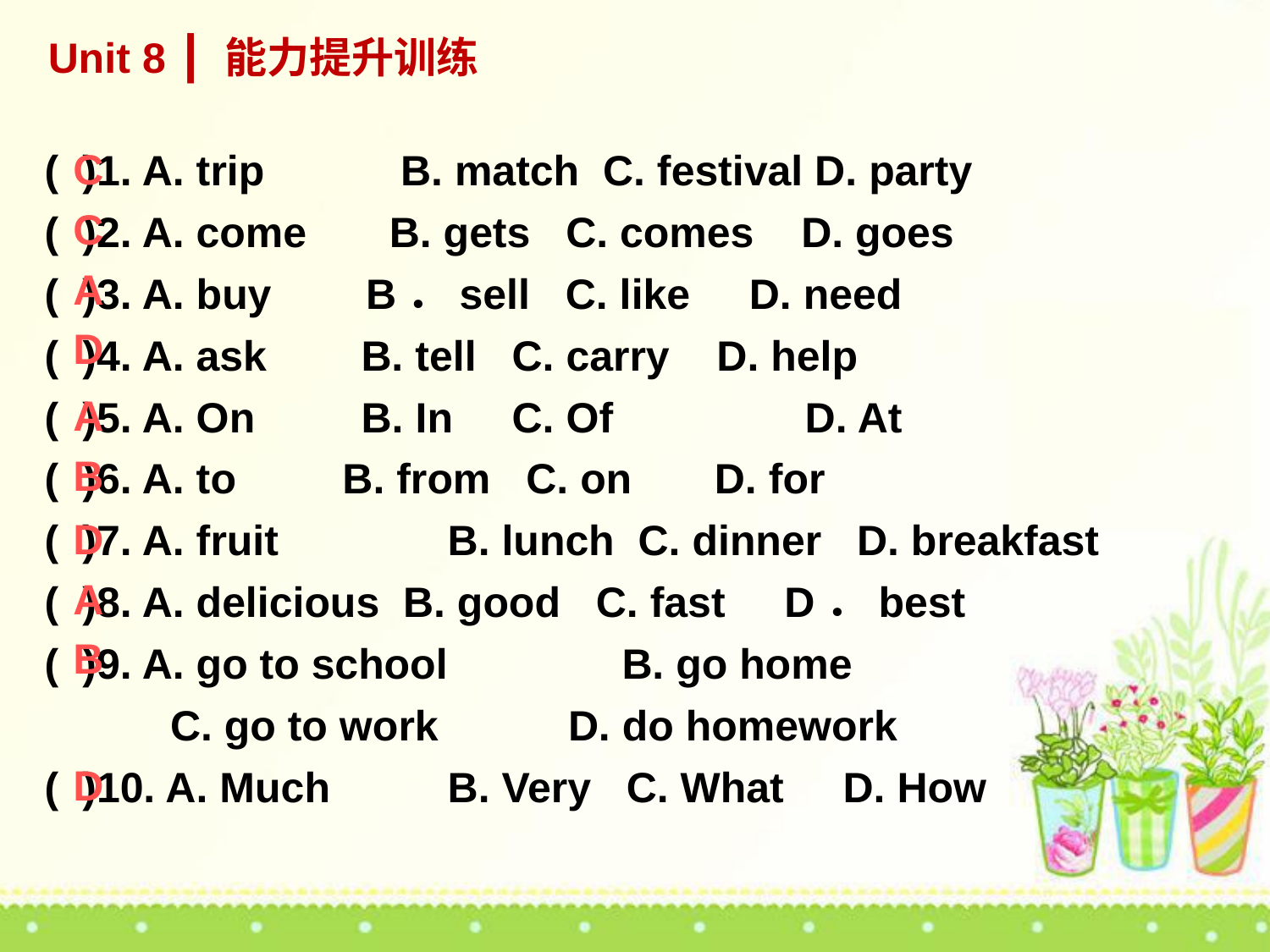

Unit 8 ┃ 能力提升训练
(  )1. A. trip 　　  B. match  C. festival D. party
(  )2. A. come       B. gets   C. comes    D. goes
(  )3. A. buy        B．sell   C. like     D. need
(  )4. A. ask        B. tell   C. carry    D. help
(  )5. A. On         B. In     C. Of   	   D. At
(  )6. A. to         B. from   C. on       D. for
(  )7. A. fruit	     B. lunch  C. dinner   D. breakfast
(  )8. A. delicious  B. good   C. fast     D．best
(  )9. A. go to school	         B. go home
 	   C. go to work           D. do homework
(  )10. A. Much 	     B. Very   C. What     D. How
C
C
A
D
A
B
D
A
B
D